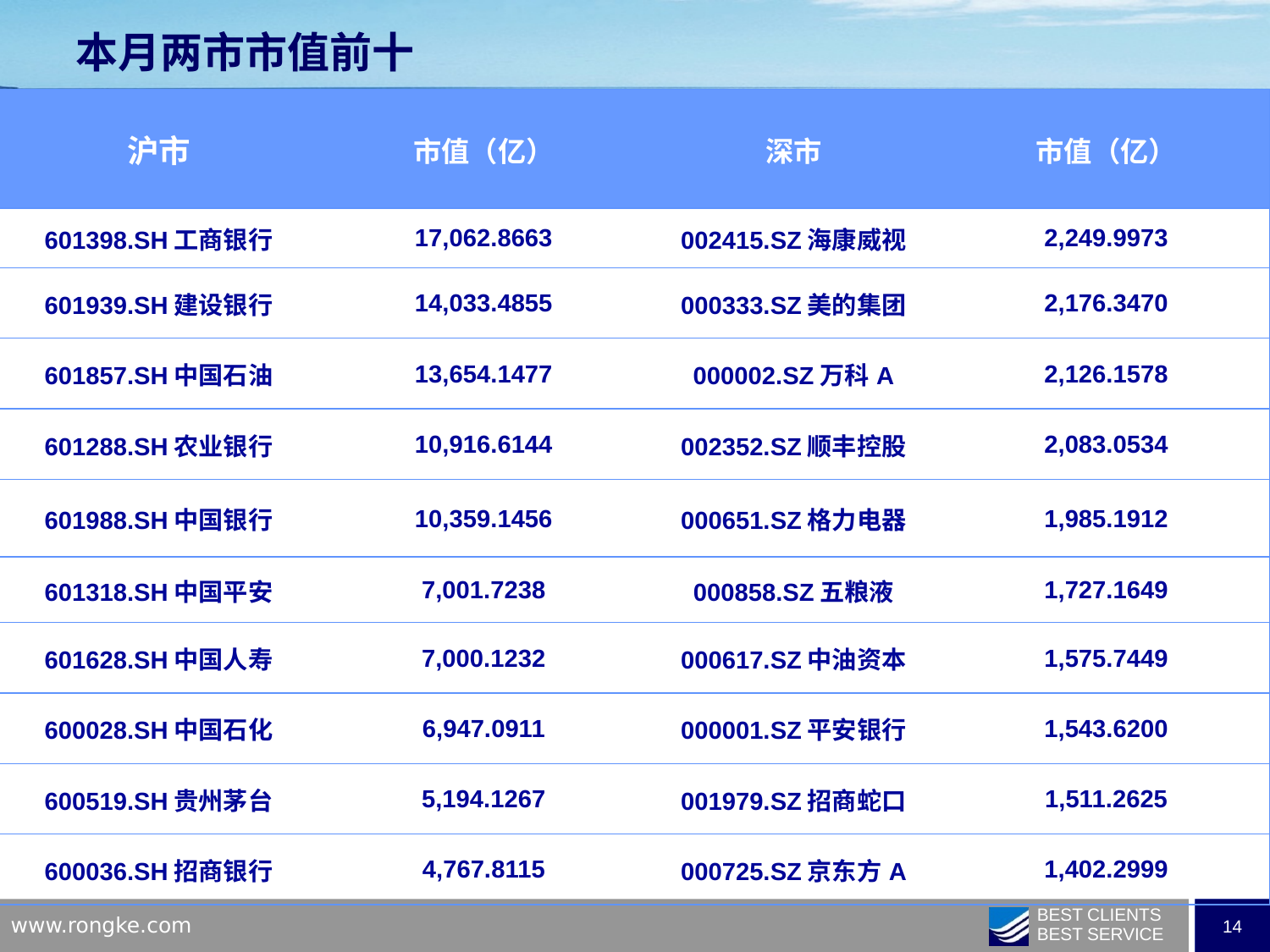

本月两市市值前十
| 沪市 | 市值（亿） | 深市 | 市值（亿） |
| --- | --- | --- | --- |
| 601398.SH工商银行 | 17,062.8663 | 002415.SZ海康威视 | 2,249.9973 |
| 601939.SH建设银行 | 14,033.4855 | 000333.SZ美的集团 | 2,176.3470 |
| 601857.SH中国石油 | 13,654.1477 | 000002.SZ万科A | 2,126.1578 |
| 601288.SH农业银行 | 10,916.6144 | 002352.SZ顺丰控股 | 2,083.0534 |
| 601988.SH中国银行 | 10,359.1456 | 000651.SZ格力电器 | 1,985.1912 |
| 601318.SH中国平安 | 7,001.7238 | 000858.SZ五粮液 | 1,727.1649 |
| 601628.SH中国人寿 | 7,000.1232 | 000617.SZ中油资本 | 1,575.7449 |
| 600028.SH中国石化 | 6,947.0911 | 000001.SZ平安银行 | 1,543.6200 |
| 600519.SH贵州茅台 | 5,194.1267 | 001979.SZ招商蛇口 | 1,511.2625 |
| 600036.SH招商银行 | 4,767.8115 | 000725.SZ京东方A | 1,402.2999 |